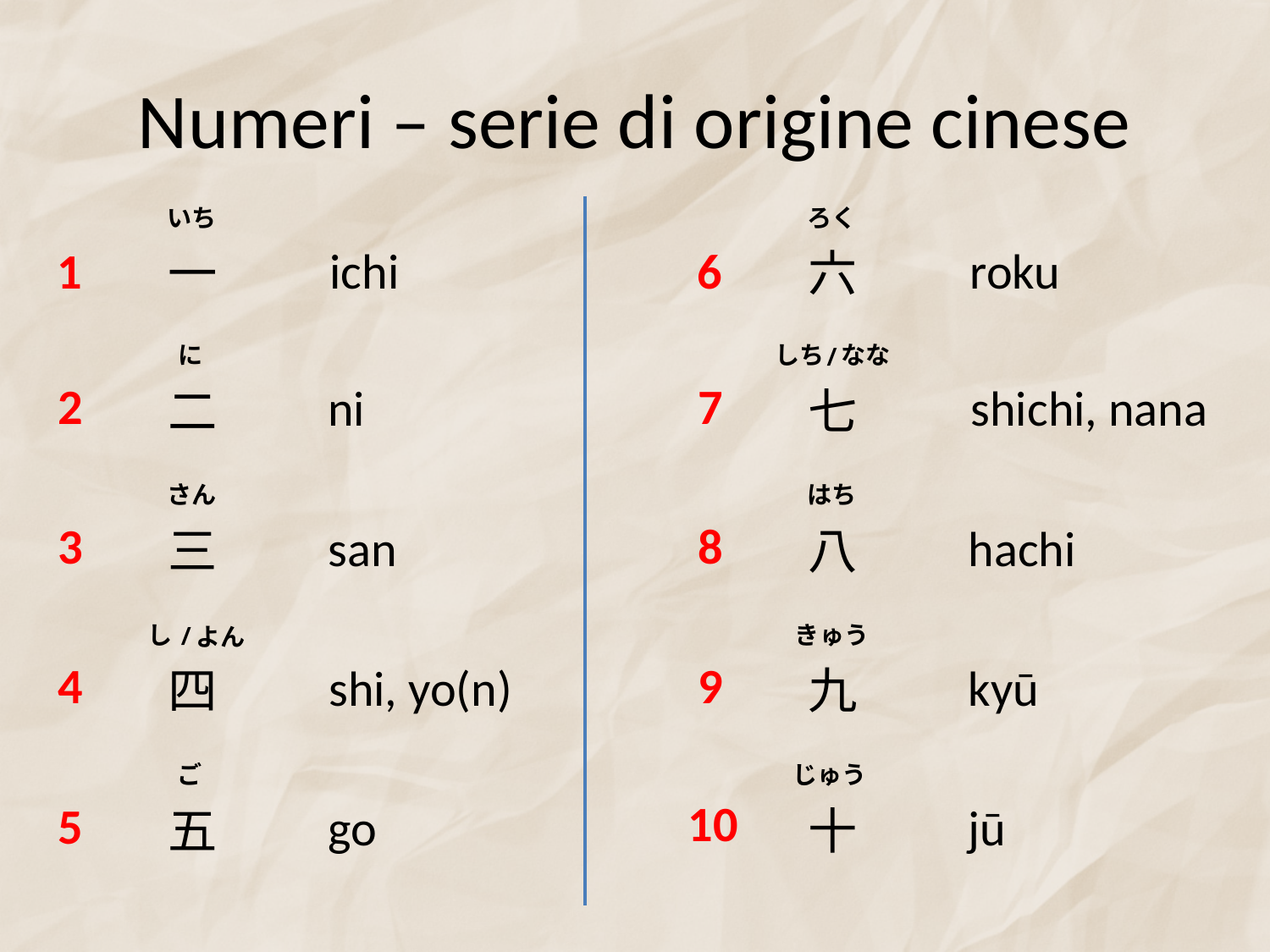

# Numeri – serie di origine cinese
いち
ろく
1
ichi
6
roku
一
六
に
なな
しち
/
2
7
ni
shichi, nana
二
七
さん
はち
3
8
san
hachi
三
八
し
きゅう
/
よん
4
9
shi, yo(n)
kyū
四
九
ご
じゅう
10
5
go
jū
五
十